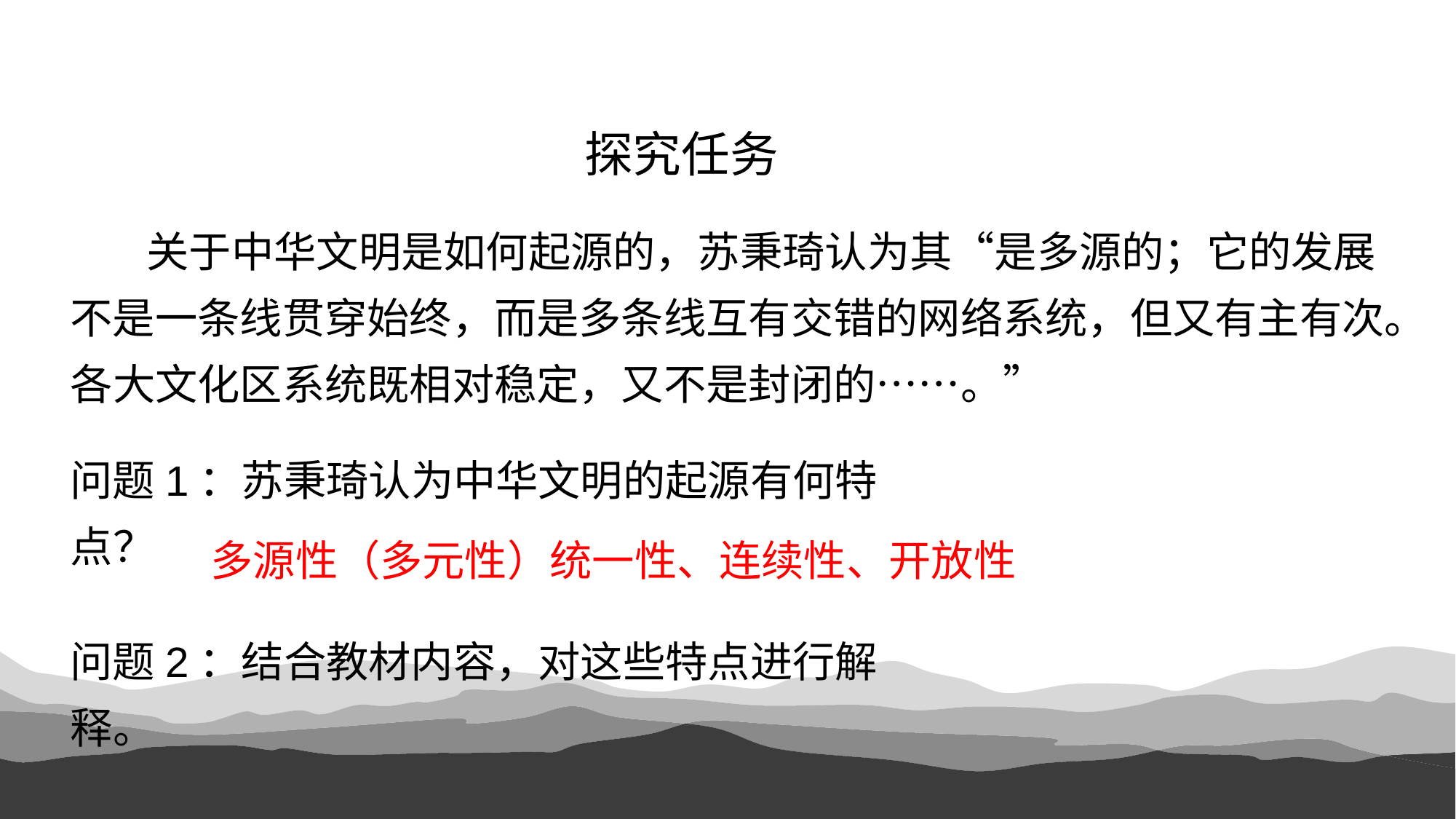

探究任务
       关于中华文明是如何起源的，苏秉琦认为其“是多源的；它的发展不是一条线贯穿始终，而是多条线互有交错的网络系统，但又有主有次。各大文化区系统既相对稳定，又不是封闭的……。”
问题1：苏秉琦认为中华文明的起源有何特点？
多源性（多元性）统一性、连续性、开放性
问题2：结合教材内容，对这些特点进行解释。